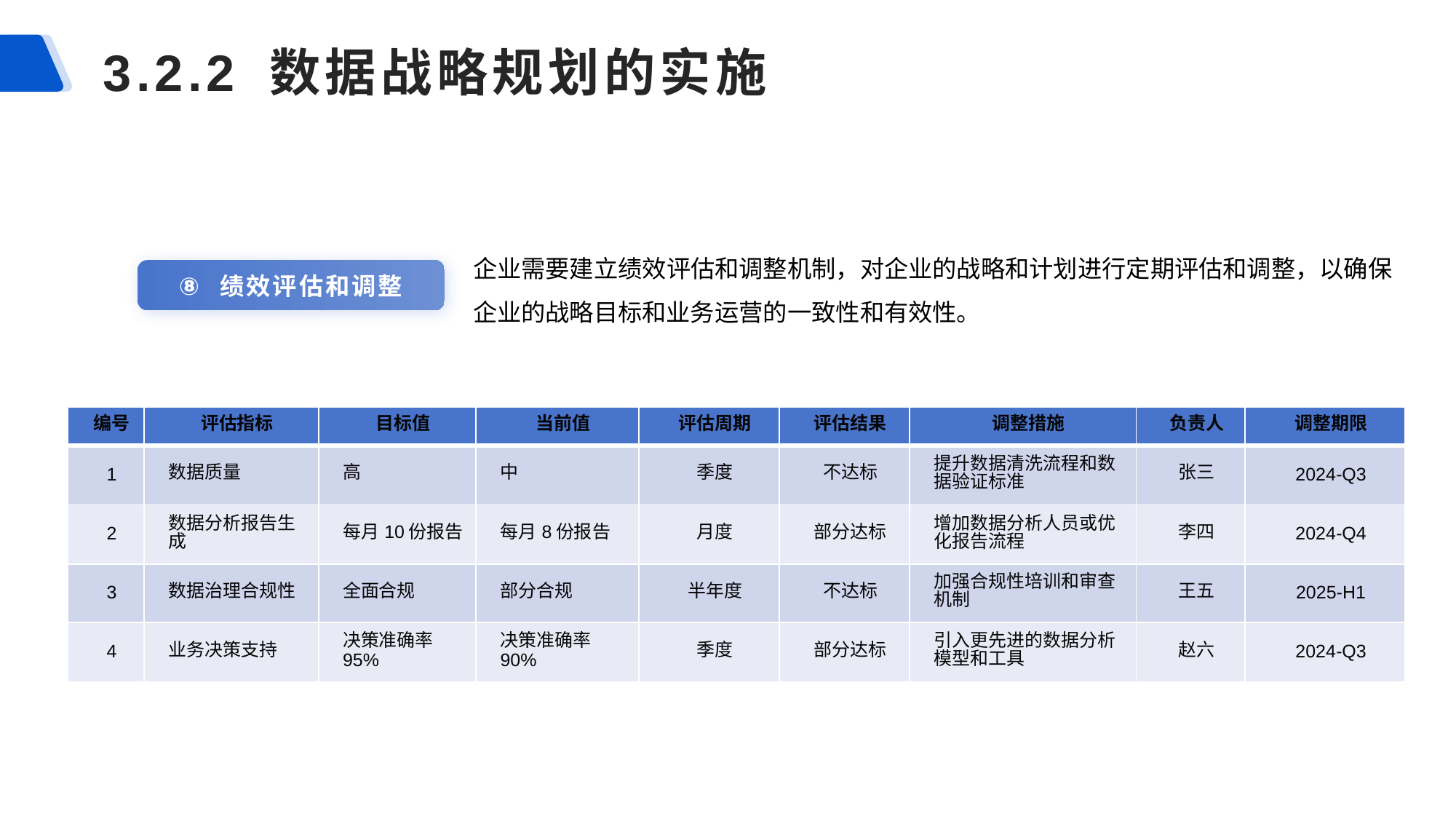

3.2.2 数据战略规划的实施
企业需要建立绩效评估和调整机制，对企业的战略和计划进行定期评估和调整，以确保企业的战略目标和业务运营的一致性和有效性。
绩效评估和调整
| 编号 | 评估指标 | 目标值 | 当前值 | 评估周期 | 评估结果 | 调整措施 | 负责人 | 调整期限 |
| --- | --- | --- | --- | --- | --- | --- | --- | --- |
| 1 | 数据质量 | 高 | 中 | 季度 | 不达标 | 提升数据清洗流程和数据验证标准 | 张三 | 2024-Q3 |
| 2 | 数据分析报告生成 | 每月10份报告 | 每月8份报告 | 月度 | 部分达标 | 增加数据分析人员或优化报告流程 | 李四 | 2024-Q4 |
| 3 | 数据治理合规性 | 全面合规 | 部分合规 | 半年度 | 不达标 | 加强合规性培训和审查机制 | 王五 | 2025-H1 |
| 4 | 业务决策支持 | 决策准确率95% | 决策准确率90% | 季度 | 部分达标 | 引入更先进的数据分析模型和工具 | 赵六 | 2024-Q3 |